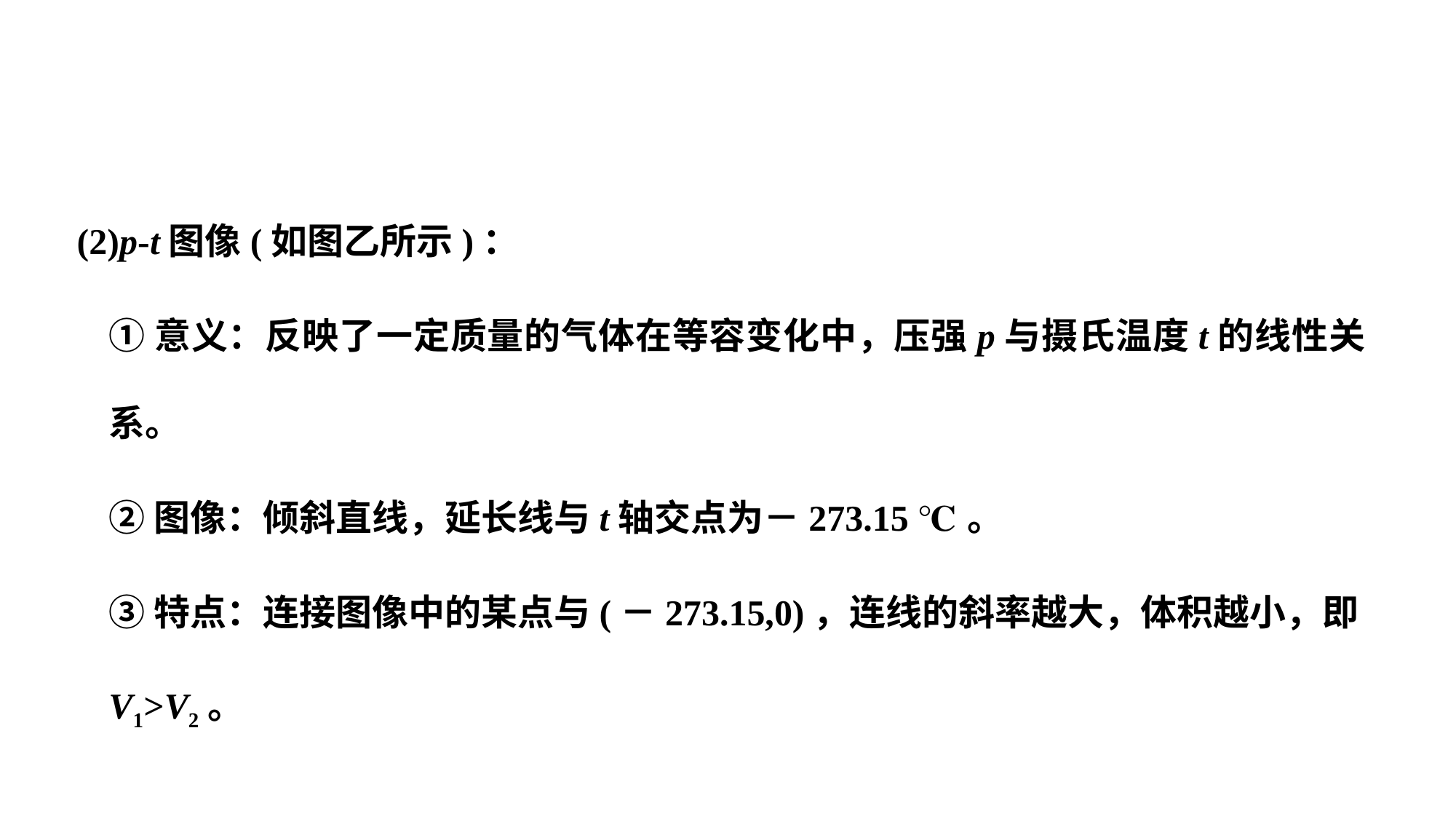

(2)p-t图像(如图乙所示)：
①意义：反映了一定质量的气体在等容变化中，压强p与摄氏温度t的线性关系。
②图像：倾斜直线，延长线与t轴交点为－273.15 ℃。
③特点：连接图像中的某点与(－273.15,0)，连线的斜率越大，体积越小，即V1>V2。